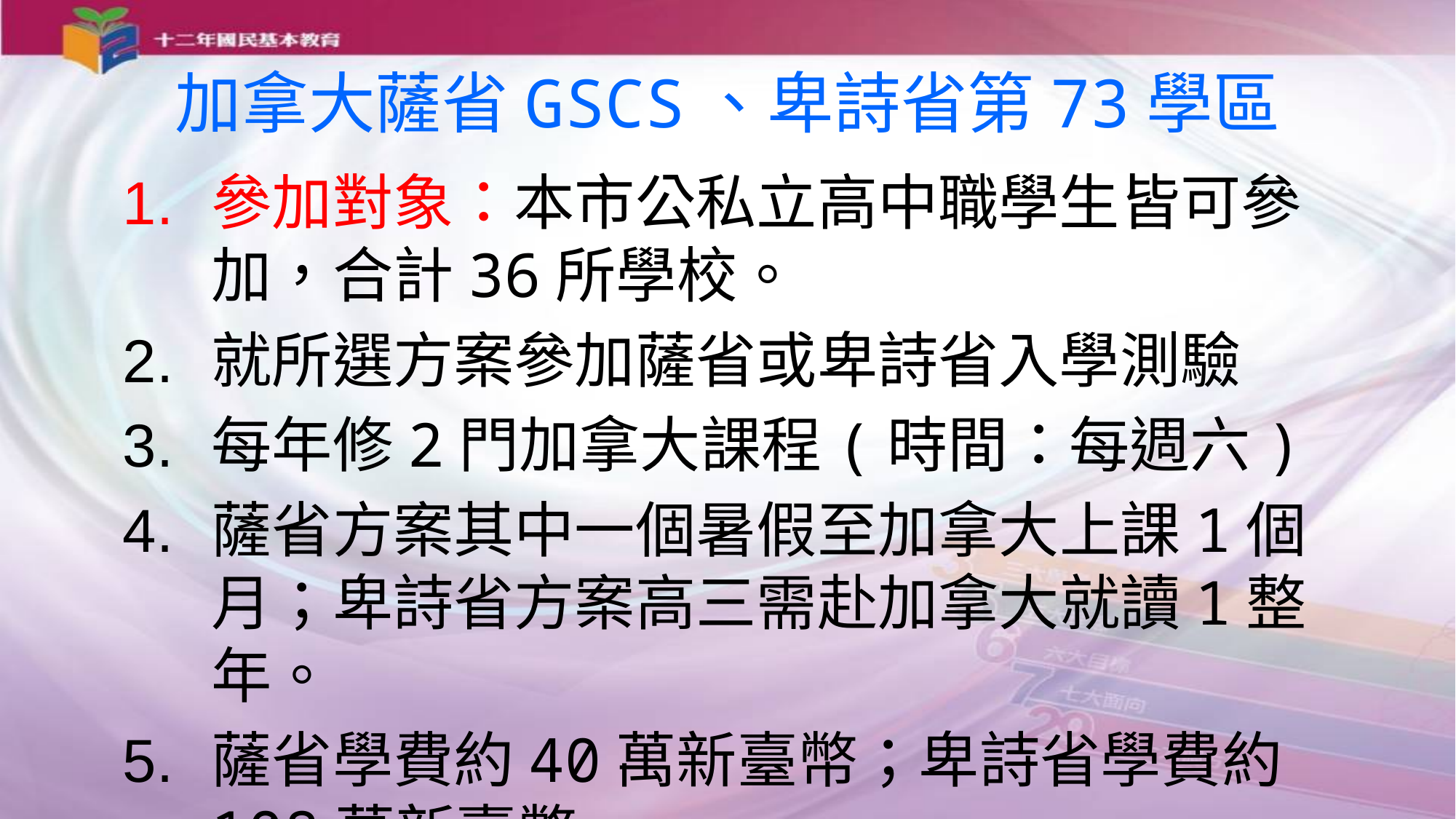

# 加拿大薩省GSCS、卑詩省第73學區
參加對象：本市公私立高中職學生皆可參加，合計36所學校。
就所選方案參加薩省或卑詩省入學測驗
每年修2門加拿大課程(時間：每週六)
薩省方案其中一個暑假至加拿大上課1個月；卑詩省方案高三需赴加拿大就讀1整年。
薩省學費約40萬新臺幣；卑詩省學費約108萬新臺幣。